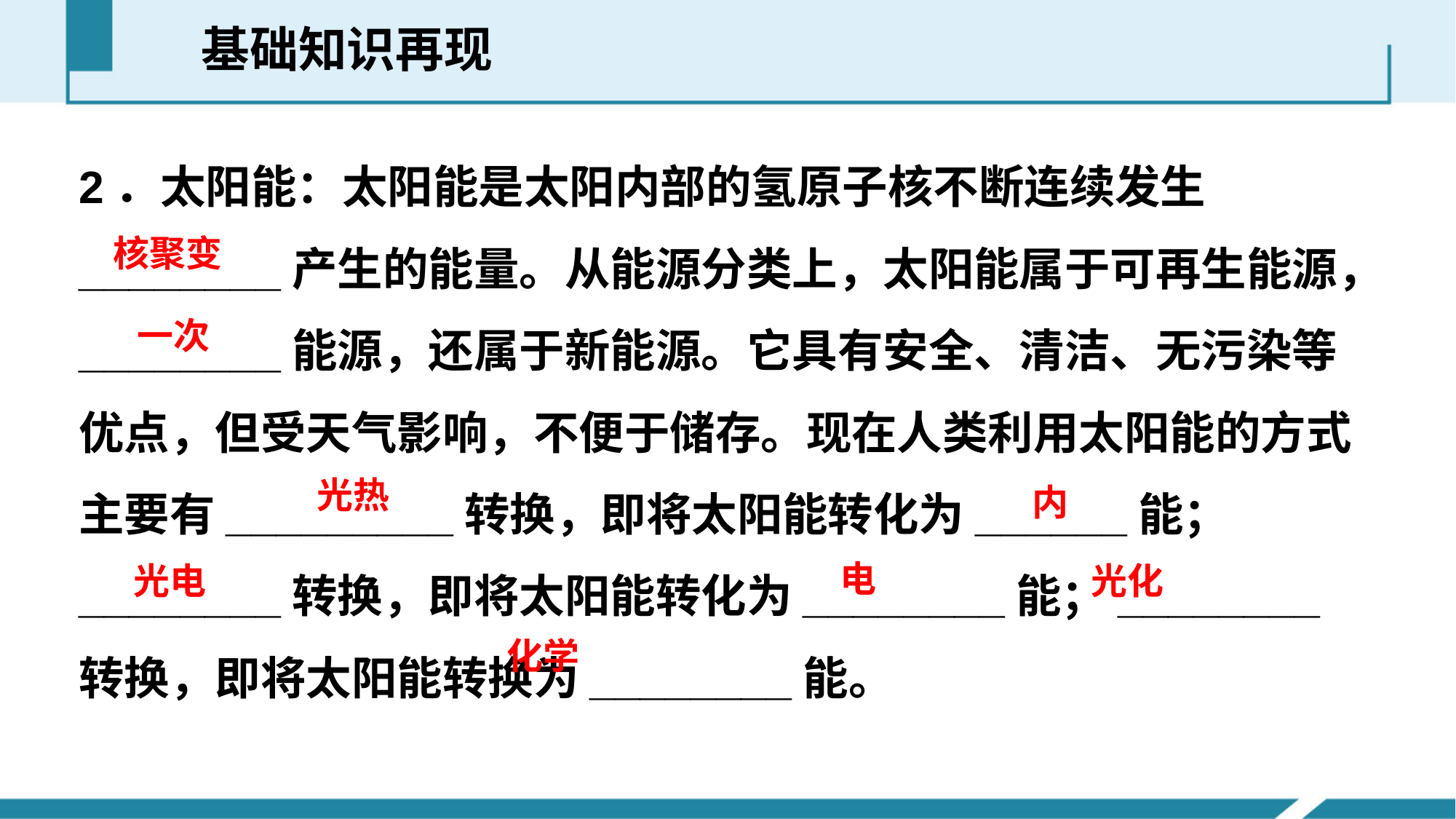

基础知识再现
2．太阳能：太阳能是太阳内部的氢原子核不断连续发生________产生的能量。从能源分类上，太阳能属于可再生能源，________能源，还属于新能源。它具有安全、清洁、无污染等优点，但受天气影响，不便于储存。现在人类利用太阳能的方式主要有_________转换，即将太阳能转化为______能；________转换，即将太阳能转化为________能；________转换，即将太阳能转换为________能。
核聚变
一次
光热
内
电
光电
光化
化学